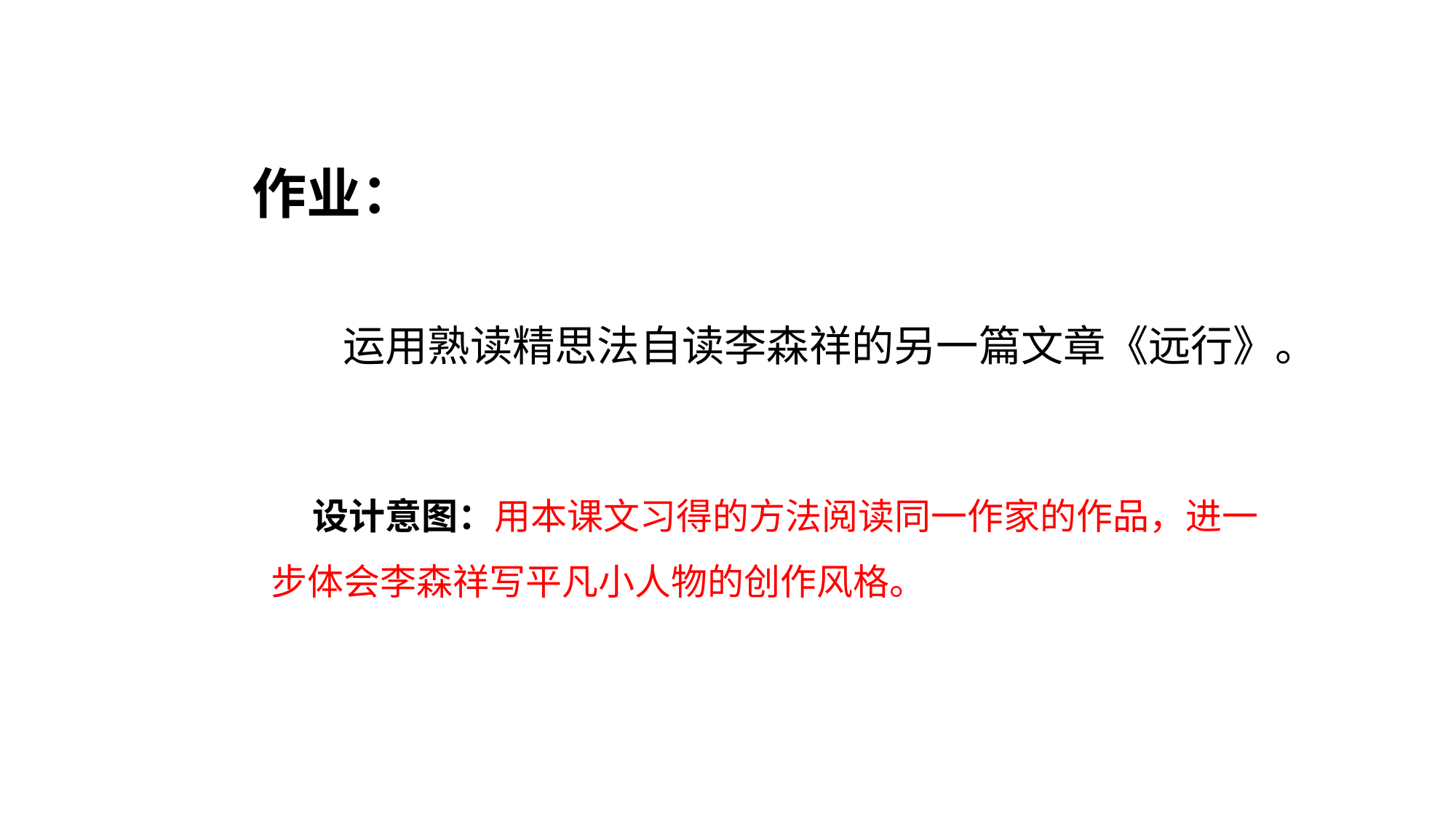

作业：
运用熟读精思法自读李森祥的另一篇文章《远行》。
    设计意图：用本课文习得的方法阅读同一作家的作品，进一步体会李森祥写平凡小人物的创作风格。